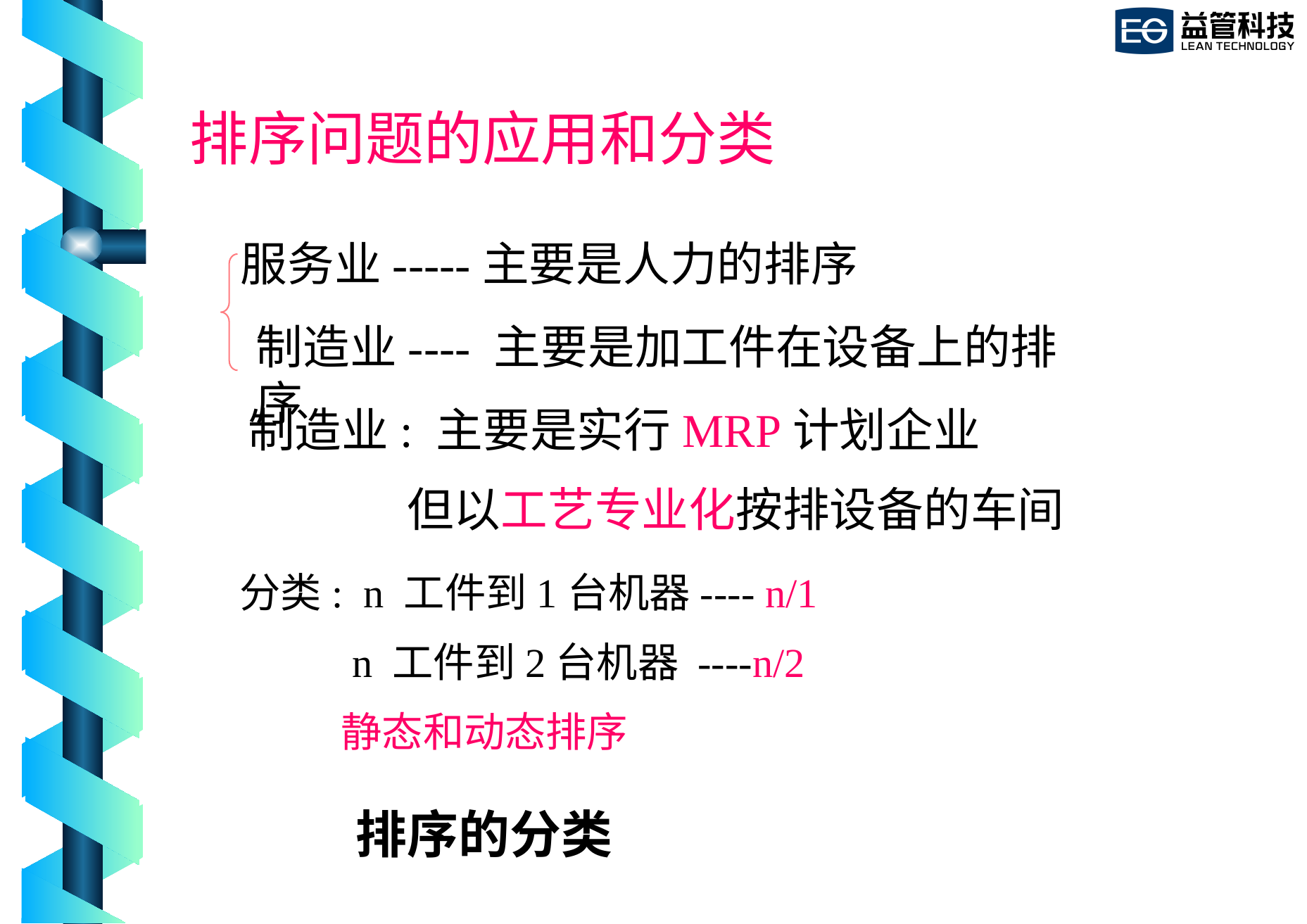

排序问题的应用和分类
服务业-----主要是人力的排序

制造业---- 主要是加工件在设备上的排序
制造业: 主要是实行MRP计划企业
              但以工艺专业化按排设备的车间
分类:  n 工件到1台机器---- n/1
           n 工件到2台机器 ----n/2
          静态和动态排序
排序的分类